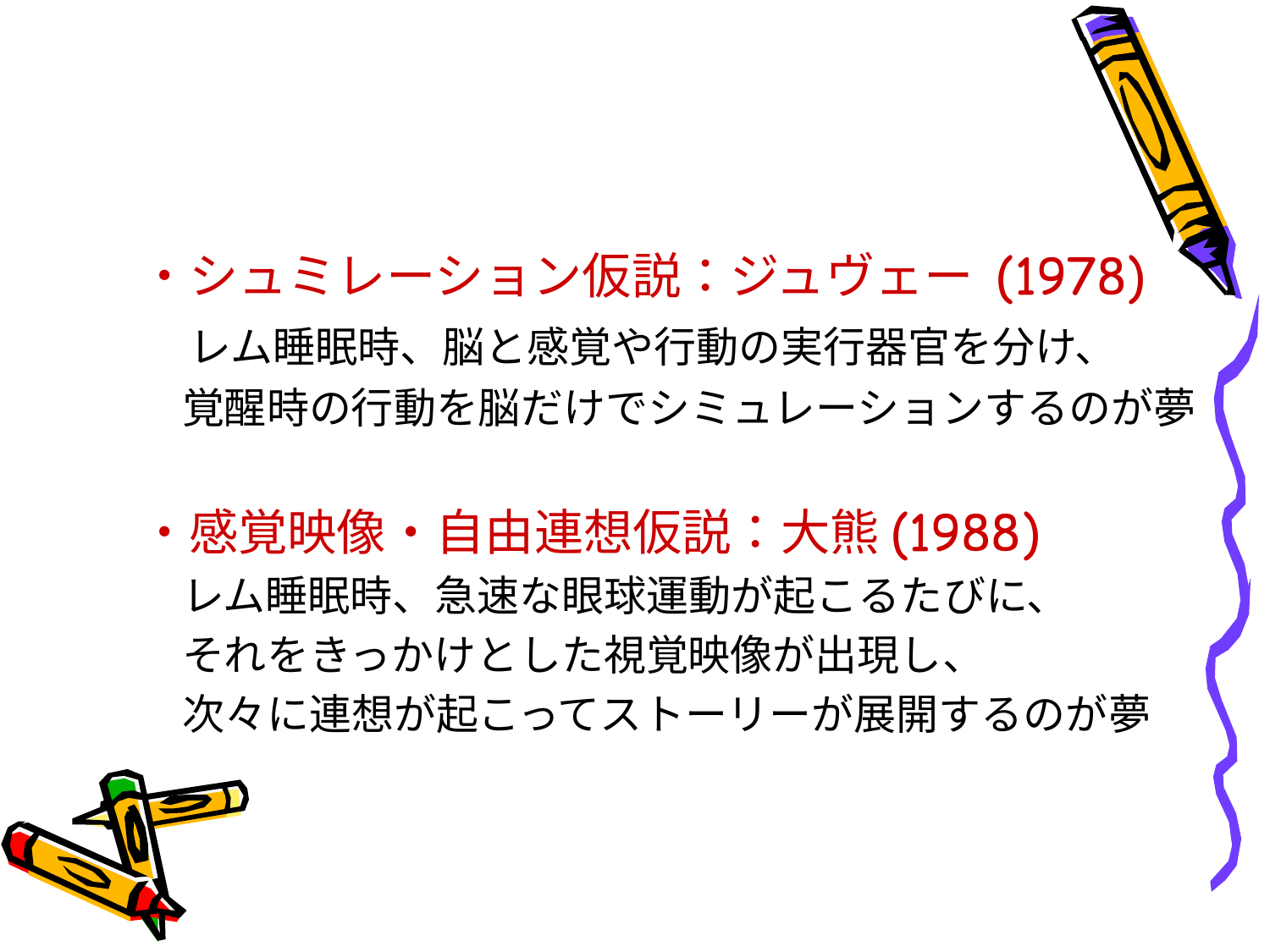

・シュミレーション仮説：ジュヴェー (1978)
　レム睡眠時、脳と感覚や行動の実行器官を分け、
　覚醒時の行動を脳だけでシミュレーションするのが夢

・感覚映像・自由連想仮説：大熊(1988)
　レム睡眠時、急速な眼球運動が起こるたびに、
　それをきっかけとした視覚映像が出現し、
　次々に連想が起こってストーリーが展開するのが夢